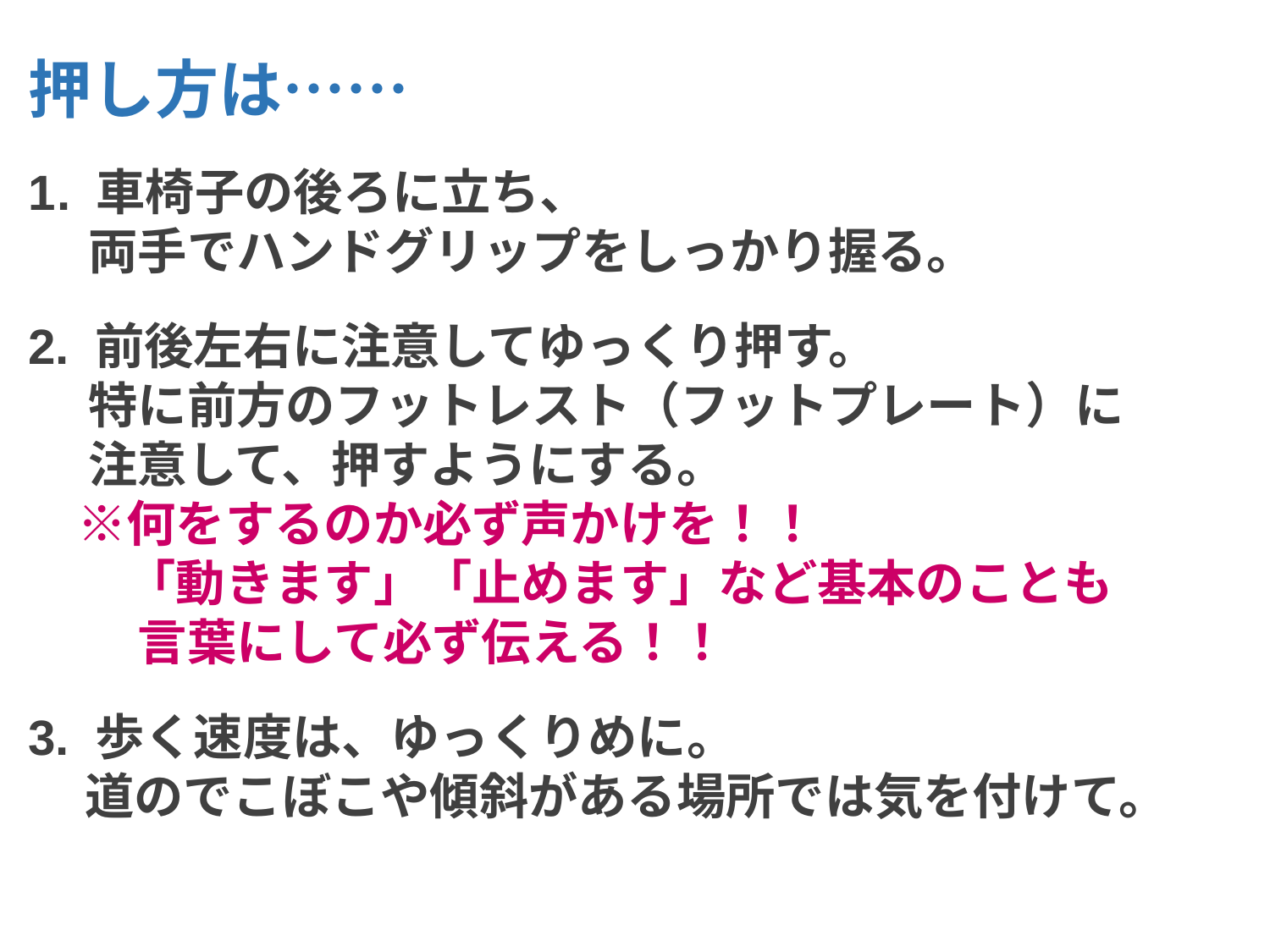

押し方は……

 車椅子の後ろに立ち、
　 両手でハンドグリップをしっかり握る。

2. 前後左右に注意してゆっくり押す。
　 特に前方のフットレスト（フットプレート）に
　 注意して、押すようにする。
　※何をするのか必ず声かけを！！
　　「動きます」「止めます」など基本のことも
　　 言葉にして必ず伝える！！

3. 歩く速度は、ゆっくりめに。
    道のでこぼこや傾斜がある場所では気を付けて。